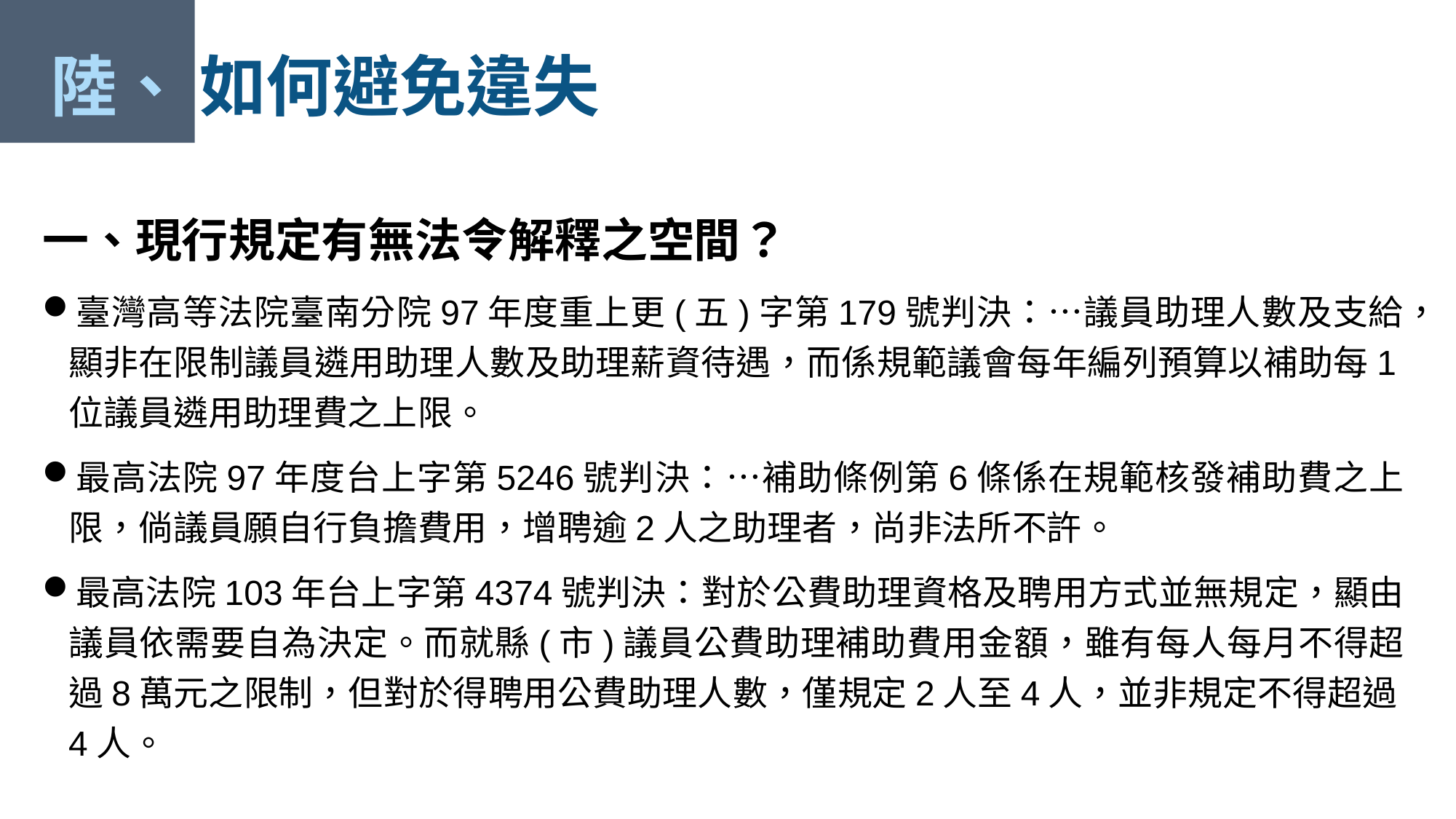

陸、 如何避免違失
一、現行規定有無法令解釋之空間？
臺灣高等法院臺南分院97年度重上更(五)字第179號判決：…議員助理人數及支給，顯非在限制議員遴用助理人數及助理薪資待遇，而係規範議會每年編列預算以補助每1位議員遴用助理費之上限。
最高法院97年度台上字第5246號判決：…補助條例第6條係在規範核發補助費之上限，倘議員願自行負擔費用，增聘逾2人之助理者，尚非法所不許。
最高法院103年台上字第4374號判決：對於公費助理資格及聘用方式並無規定，顯由議員依需要自為決定。而就縣(市)議員公費助理補助費用金額，雖有每人每月不得超過8萬元之限制，但對於得聘用公費助理人數，僅規定2人至4人，並非規定不得超過4人。